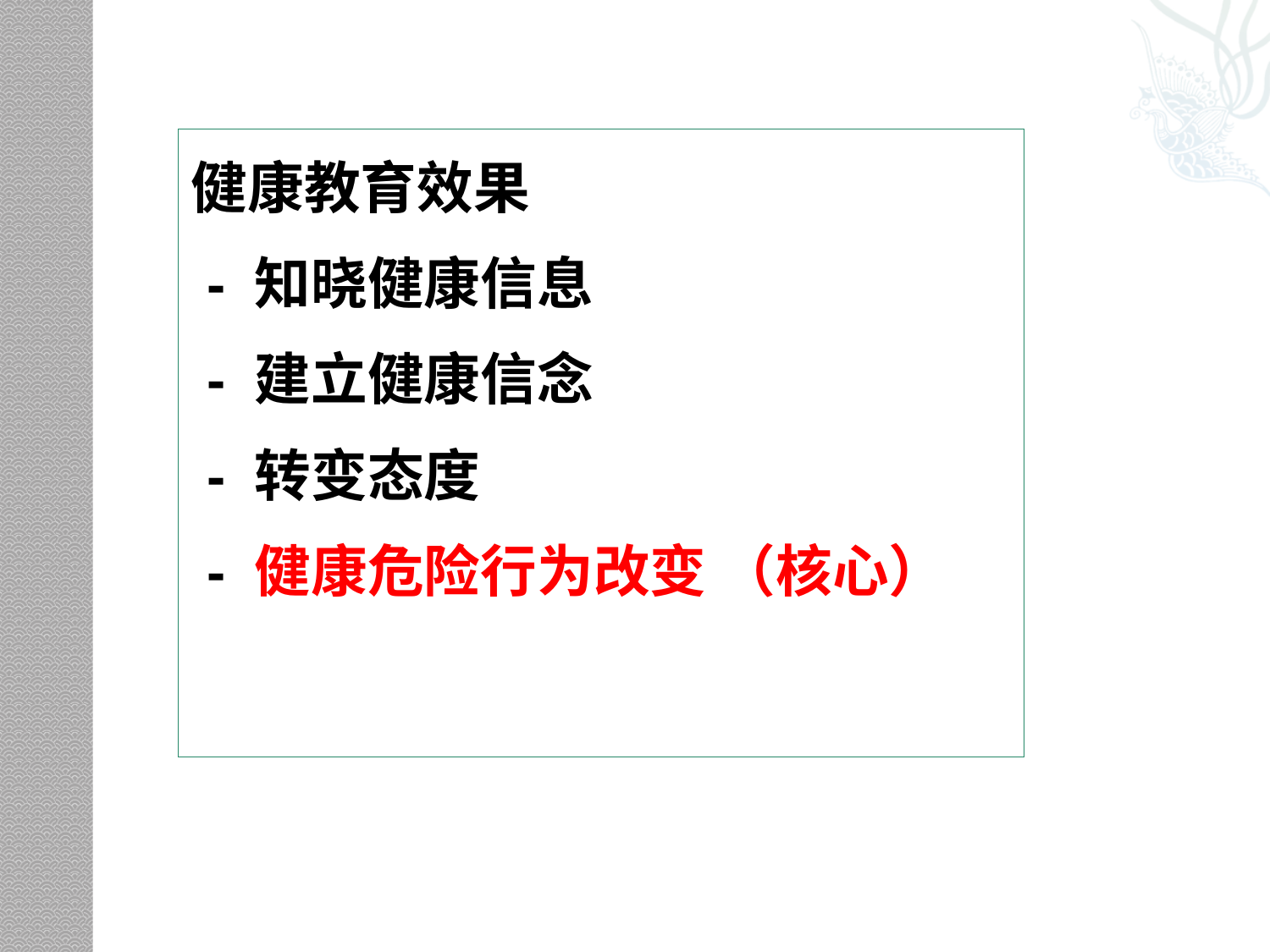

#
健康教育效果
 - 知晓健康信息
 - 建立健康信念
 - 转变态度
 - 健康危险行为改变 （核心）